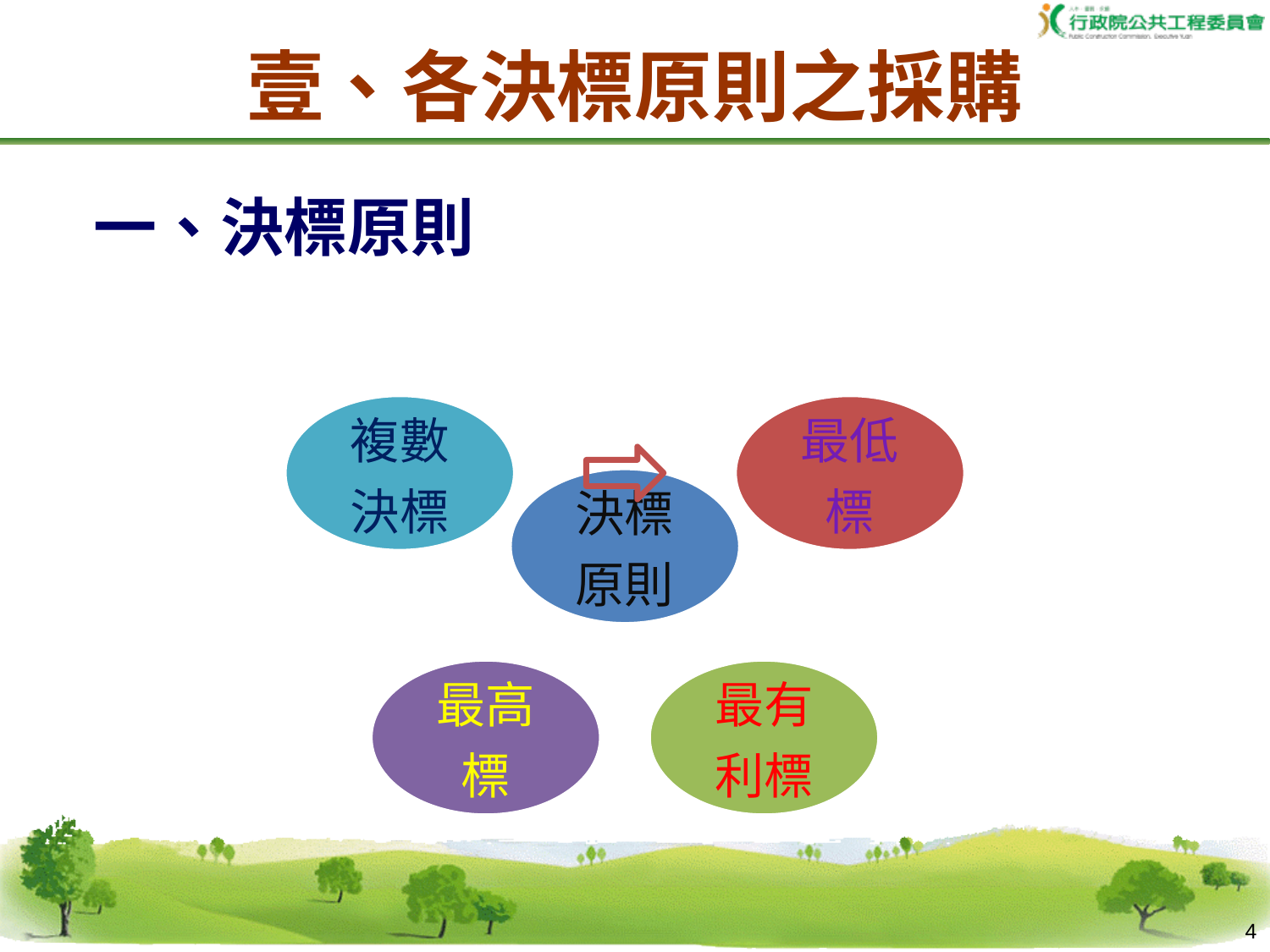

# 壹、各決標原則之採購

一、決標原則
決標原則
最低標
最有利標
最高標
複數決標
4